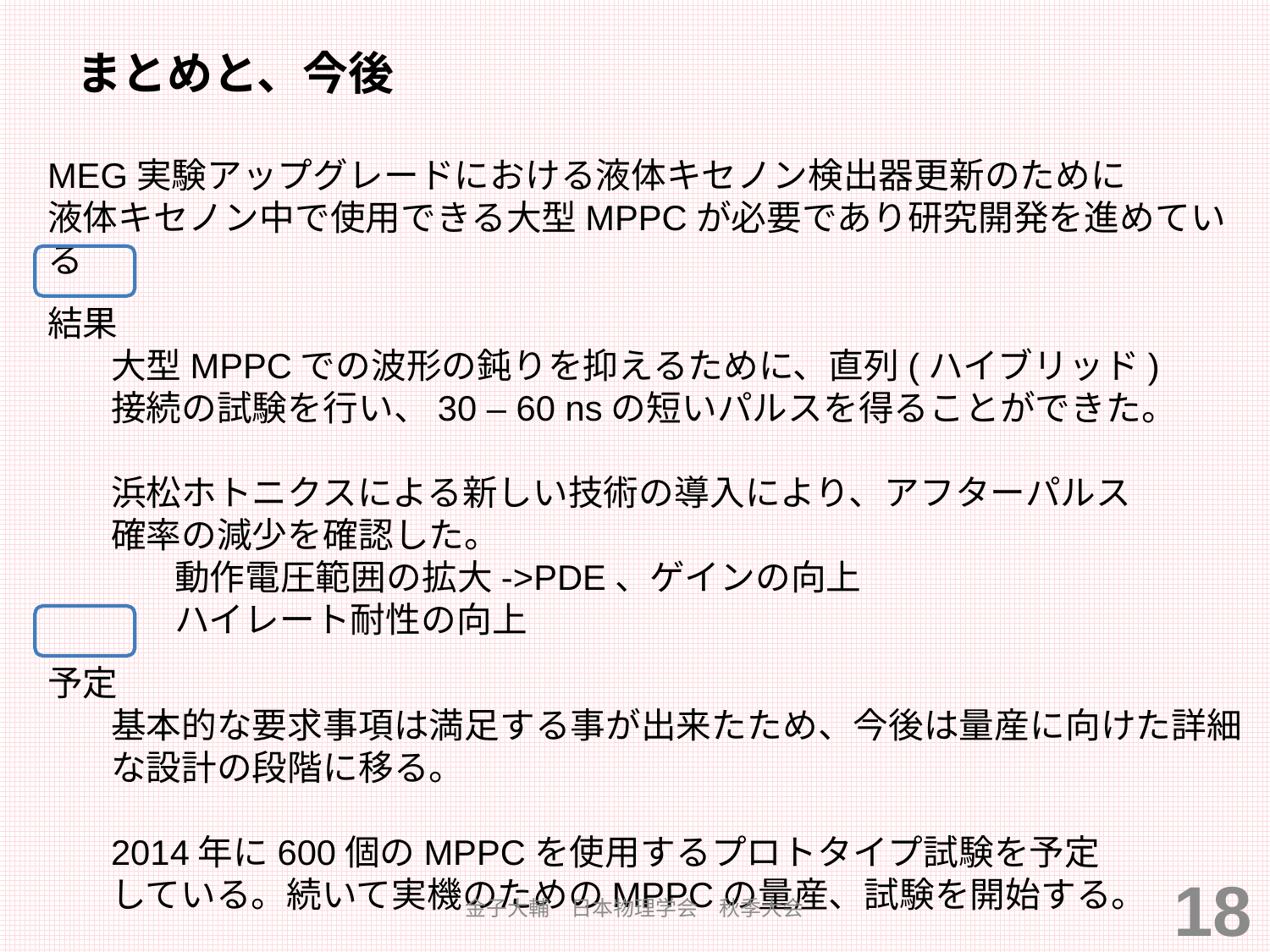

# まとめと、今後
MEG実験アップグレードにおける液体キセノン検出器更新のために
液体キセノン中で使用できる大型MPPCが必要であり研究開発を進めている
結果
大型MPPCでの波形の鈍りを抑えるために、直列(ハイブリッド)
接続の試験を行い、30 – 60 nsの短いパルスを得ることができた。

浜松ホトニクスによる新しい技術の導入により、アフターパルス
確率の減少を確認した。
動作電圧範囲の拡大->PDE、ゲインの向上
ハイレート耐性の向上
予定
基本的な要求事項は満足する事が出来たため、今後は量産に向けた詳細な設計の段階に移る。

2014年に600個のMPPCを使用するプロトタイプ試験を予定
している。続いて実機のためのMPPCの量産、試験を開始する。

金子大輔　日本物理学会　秋季大会
18